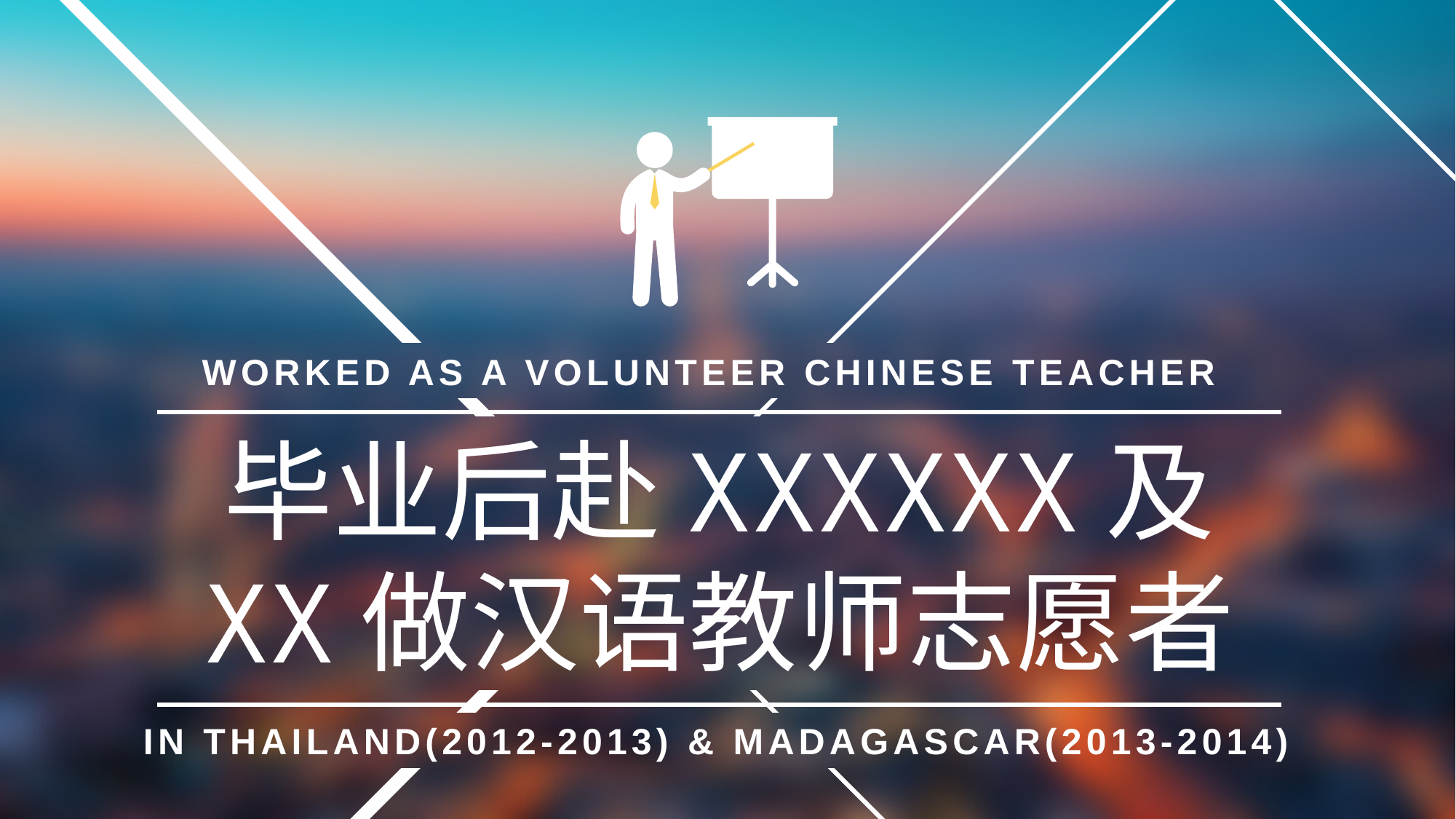

WORKED AS A VOLUNTEER CHINESE TEACHER
毕业后赴XXXXXX及
XX做汉语教师志愿者
IN THAILAND(2012-2013) & MADAGASCAR(2013-2014)